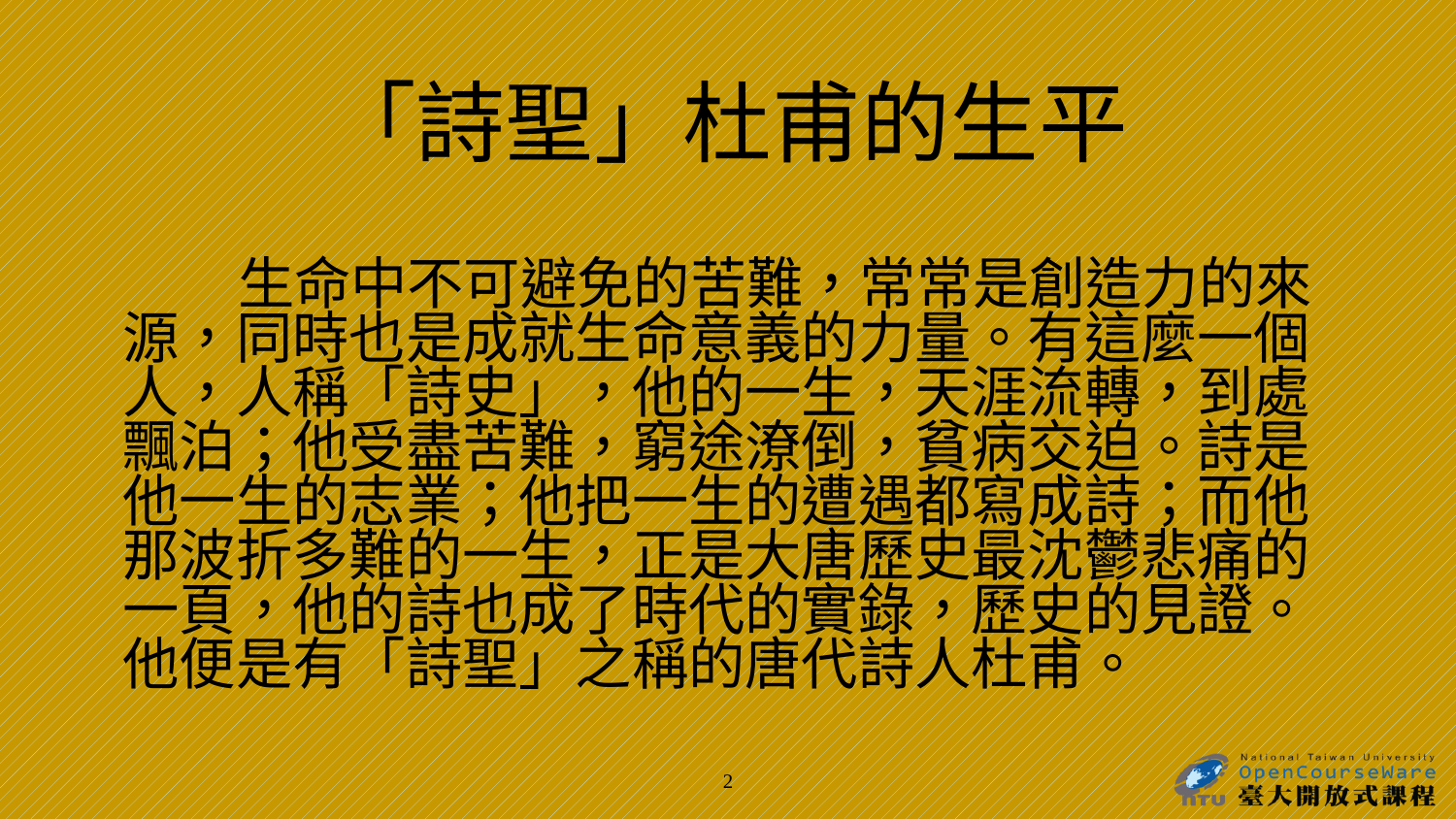

「詩聖」杜甫的生平
        生命中不可避免的苦難，常常是創造力的來源，同時也是成就生命意義的力量。有這麼一個人，人稱「詩史」，他的一生，天涯流轉，到處飄泊；他受盡苦難，窮途潦倒，貧病交迫。詩是他一生的志業；他把一生的遭遇都寫成詩；而他那波折多難的一生，正是大唐歷史最沈鬱悲痛的一頁，他的詩也成了時代的實錄，歷史的見證。他便是有「詩聖」之稱的唐代詩人杜甫。
2